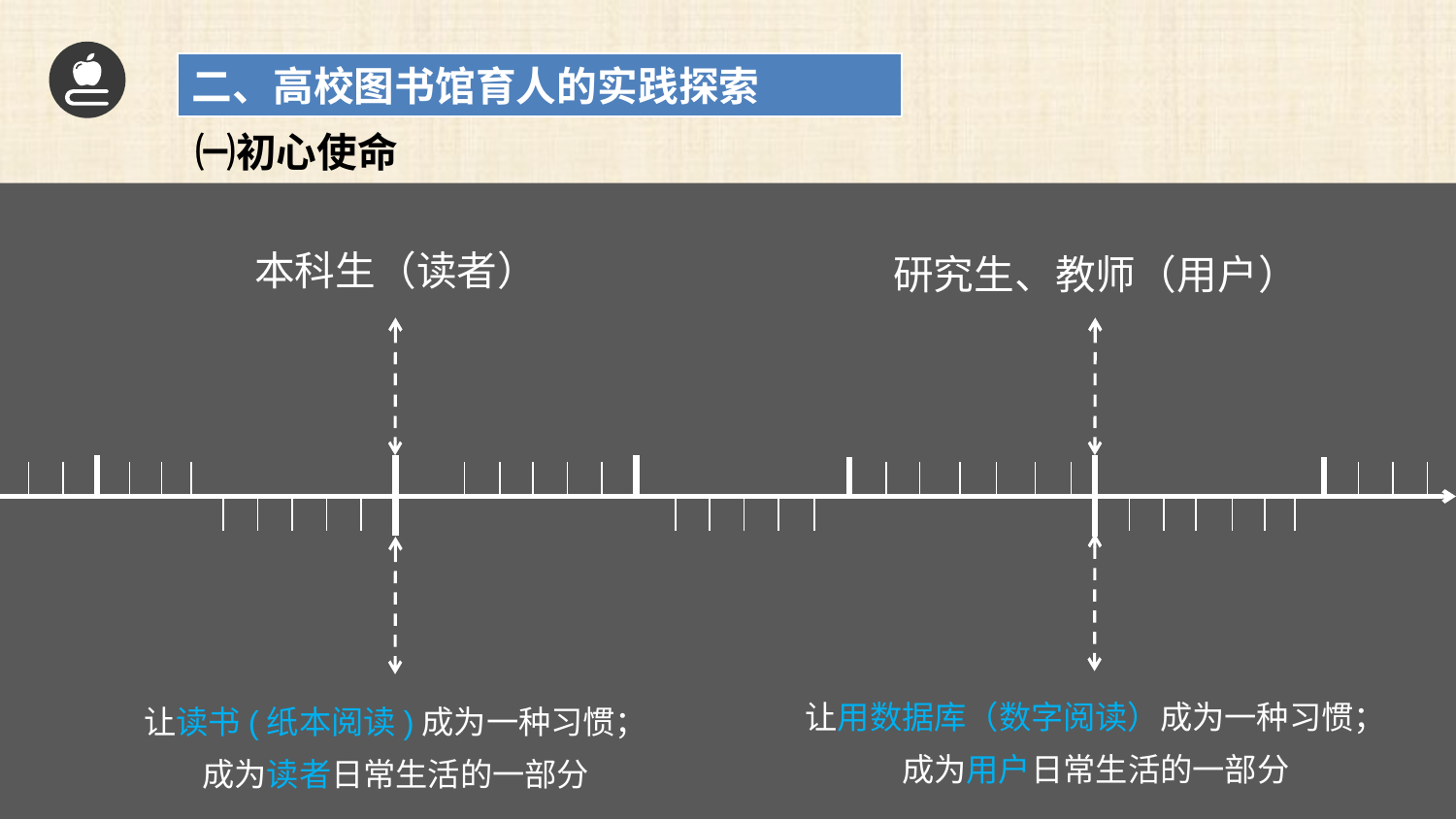

二、高校图书馆育人的实践探索
㈠初心使命

本科生（读者）
研究生、教师（用户）
让用数据库（数字阅读）成为一种习惯；
成为用户日常生活的一部分
让读书(纸本阅读)成为一种习惯；
成为读者日常生活的一部分